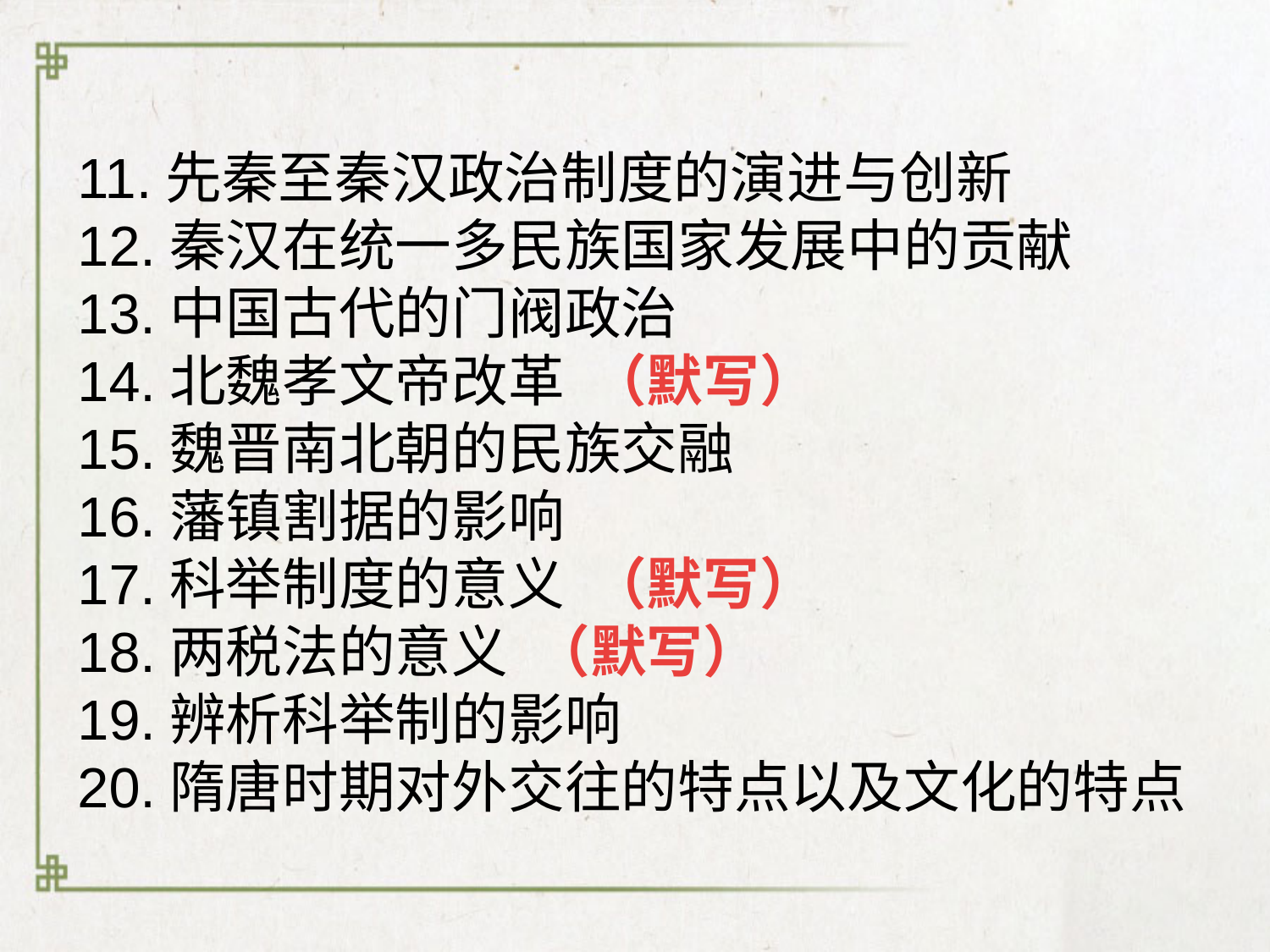

11.先秦至秦汉政治制度的演进与创新
12.秦汉在统一多民族国家发展中的贡献
13.中国古代的门阀政治
14.北魏孝文帝改革  （默写）
15.魏晋南北朝的民族交融
16.藩镇割据的影响
17.科举制度的意义  （默写）
18.两税法的意义  （默写）
19.辨析科举制的影响
20.隋唐时期对外交往的特点以及文化的特点